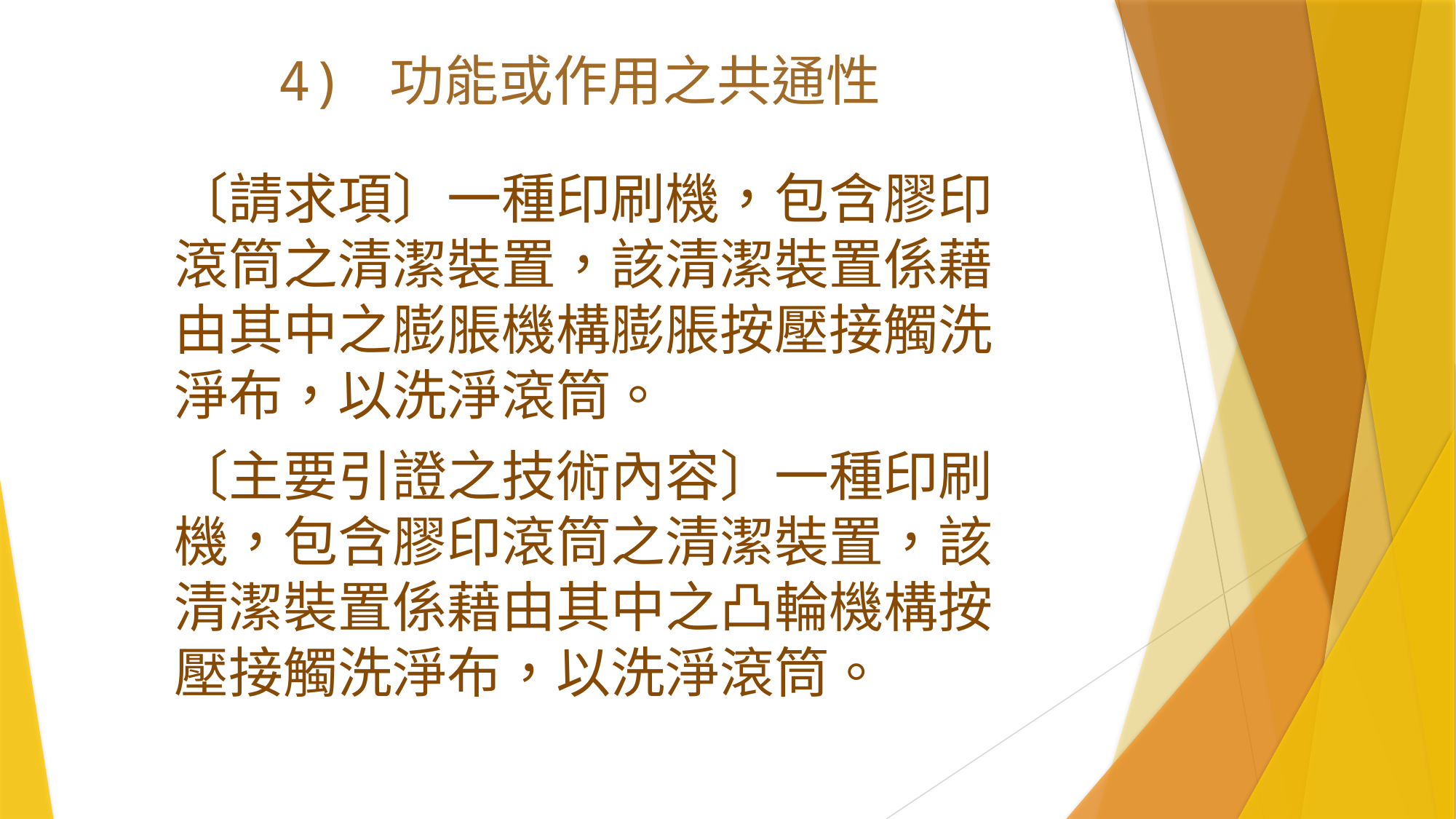

# 4) 功能或作用之共通性
〔請求項〕一種印刷機，包含膠印滾筒之清潔裝置，該清潔裝置係藉由其中之膨脹機構膨脹按壓接觸洗淨布，以洗淨滾筒。
〔主要引證之技術內容〕一種印刷機，包含膠印滾筒之清潔裝置，該清潔裝置係藉由其中之凸輪機構按壓接觸洗淨布，以洗淨滾筒。